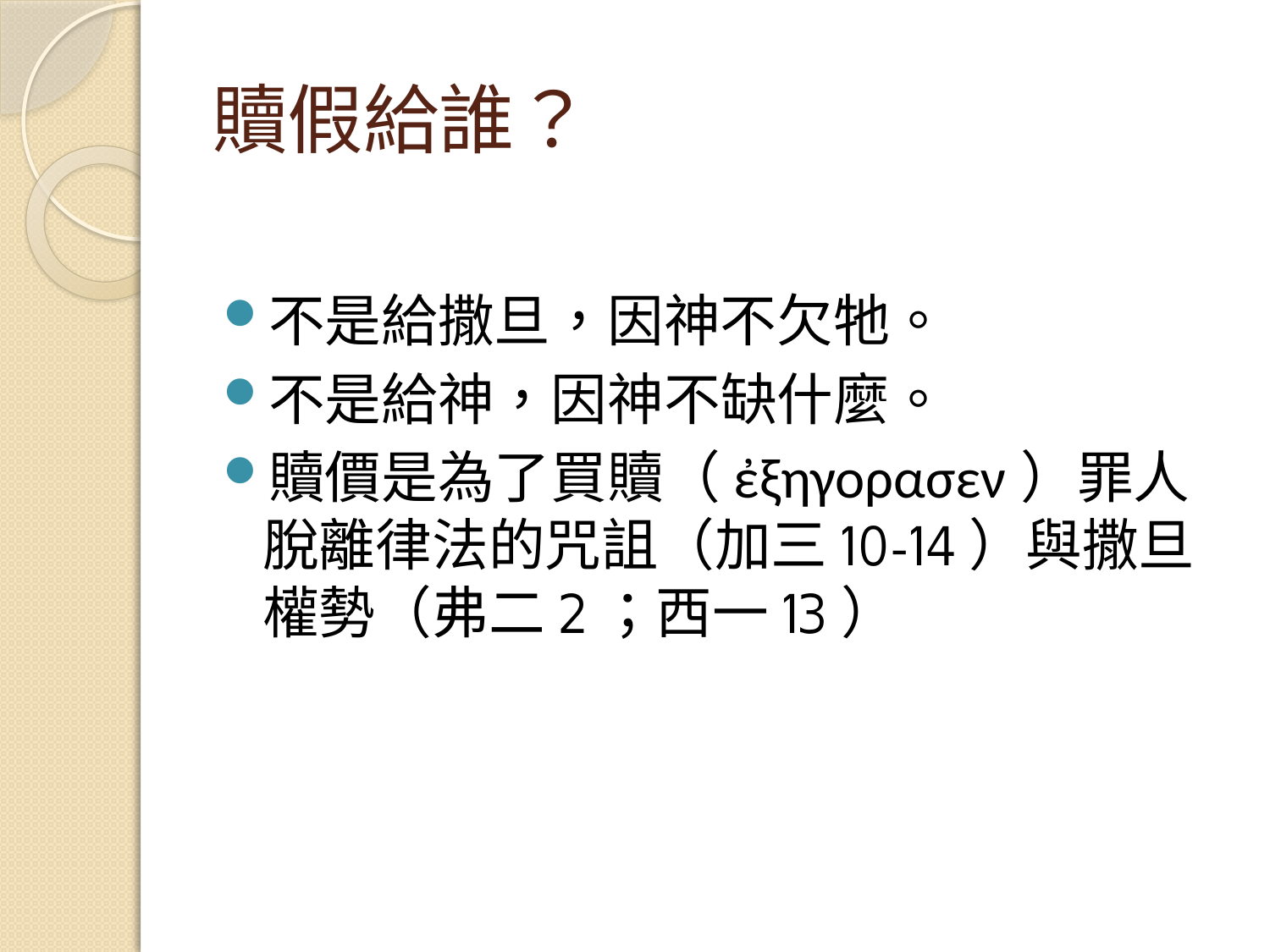

# 贖假給誰？

不是給撒旦，因神不欠牠。
不是給神，因神不缺什麼。
贖價是為了買贖（ἐξηγορασεν）罪人脫離律法的咒詛（加三10-14）與撒旦權勢（弗二2；西一13）